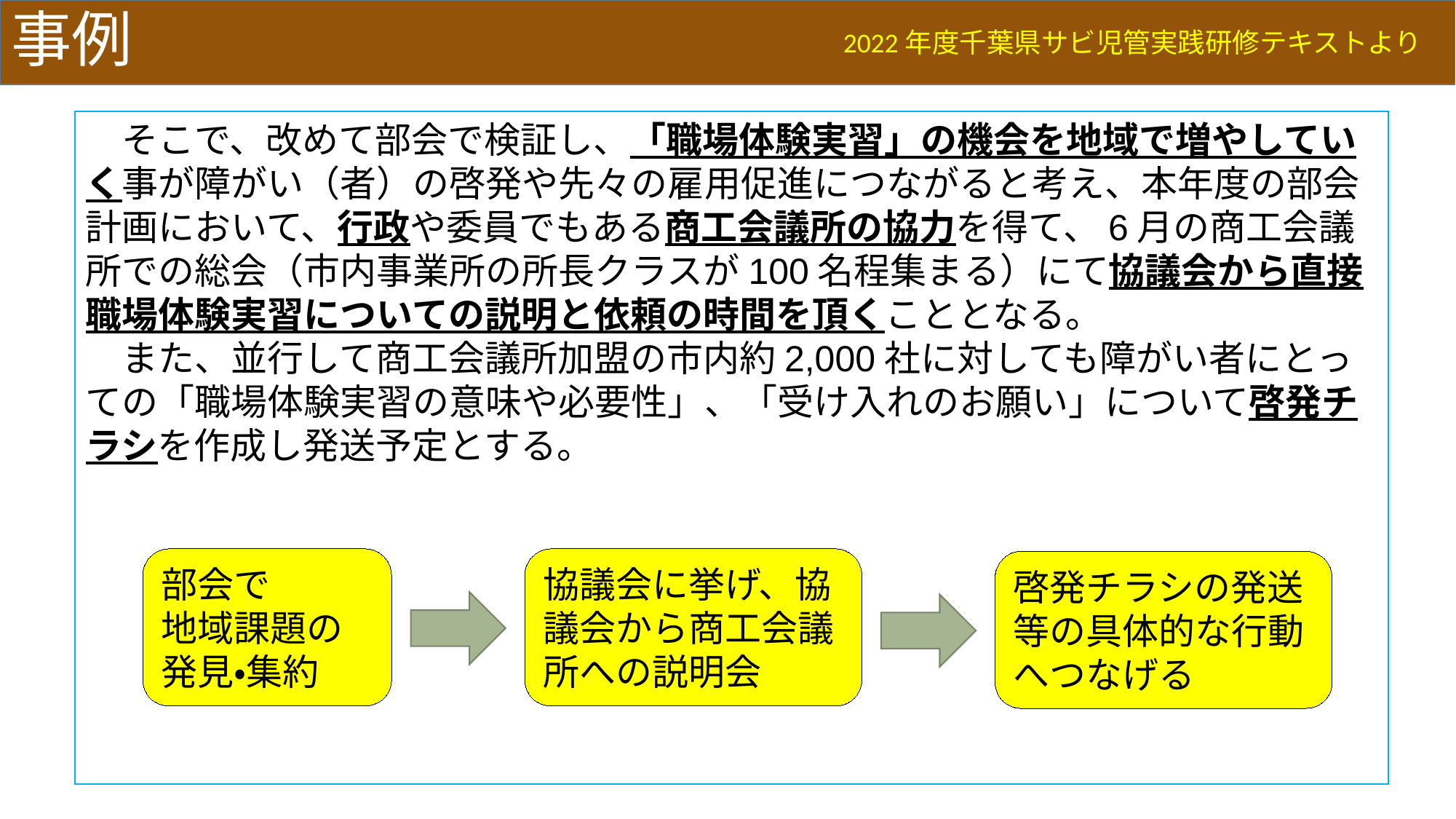

# 事例
2022年度千葉県サビ児管実践研修テキストより
　そこで、改めて部会で検証し、「職場体験実習」の機会を地域で増やしていく事が障がい（者）の啓発や先々の雇用促進につながると考え、本年度の部会計画において、行政や委員でもある商工会議所の協力を得て、6月の商工会議所での総会（市内事業所の所長クラスが100名程集まる）にて協議会から直接職場体験実習についての説明と依頼の時間を頂くこととなる。
　また、並行して商工会議所加盟の市内約2,000社に対しても障がい者にとっての「職場体験実習の意味や必要性」、「受け入れのお願い」について啓発チラシを作成し発送予定とする。

部会で
地域課題の発見・集約
協議会に挙げ、協議会から商工会議所への説明会
啓発チラシの発送等の具体的な行動へつなげる